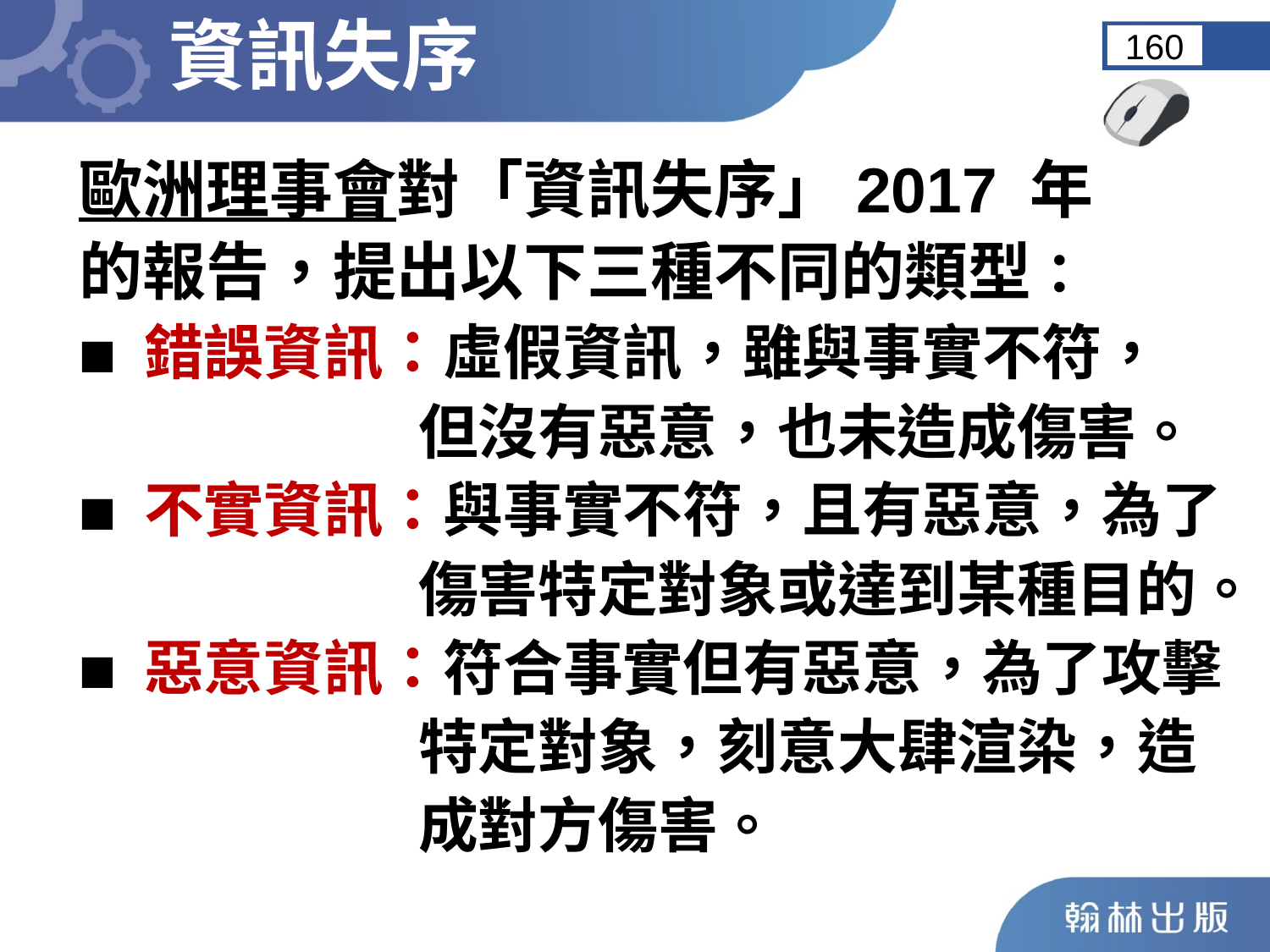

資訊失序

160
歐洲理事會對「資訊失序」2017 年
的報告，提出以下三種不同的類型：
◼︎ 錯誤資訊：虛假資訊，雖與事實不符，
                        但沒有惡意，也未造成傷害。
◼︎ 不實資訊：與事實不符，且有惡意，為了
                        傷害特定對象或達到某種目的。
◼︎ 惡意資訊：符合事實但有惡意，為了攻擊
                        特定對象，刻意大肆渲染，造
                        成對方傷害。